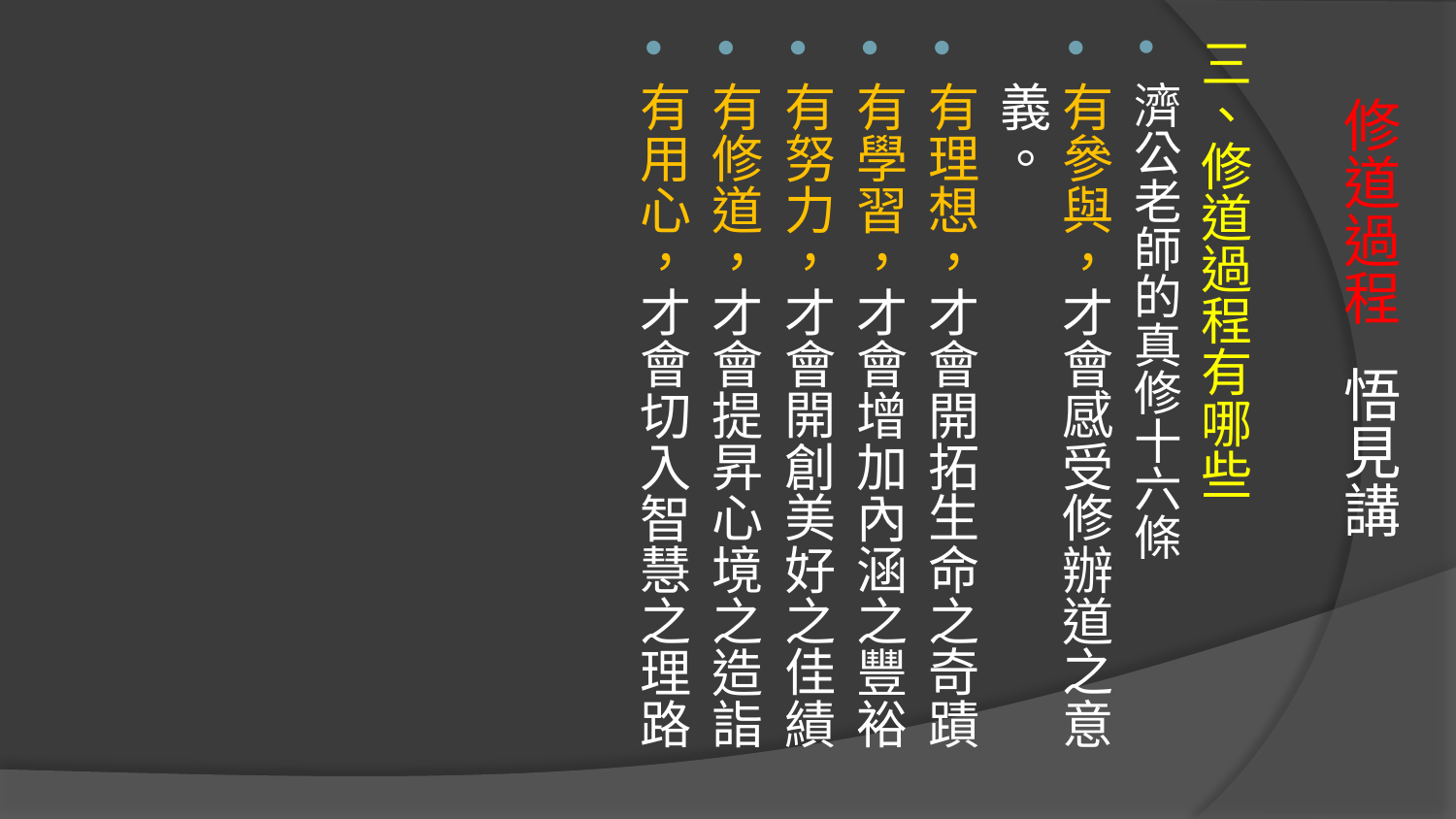

三、修道過程有哪些
濟公老師的真修十六條
有參與，才會感受修辦道之意義。
有理想，才會開拓生命之奇蹟
有學習，才會增加內涵之豐裕
有努力，才會開創美好之佳績
有修道，才會提昇心境之造詣
有用心，才會切入智慧之理路

# 修道過程   悟見講